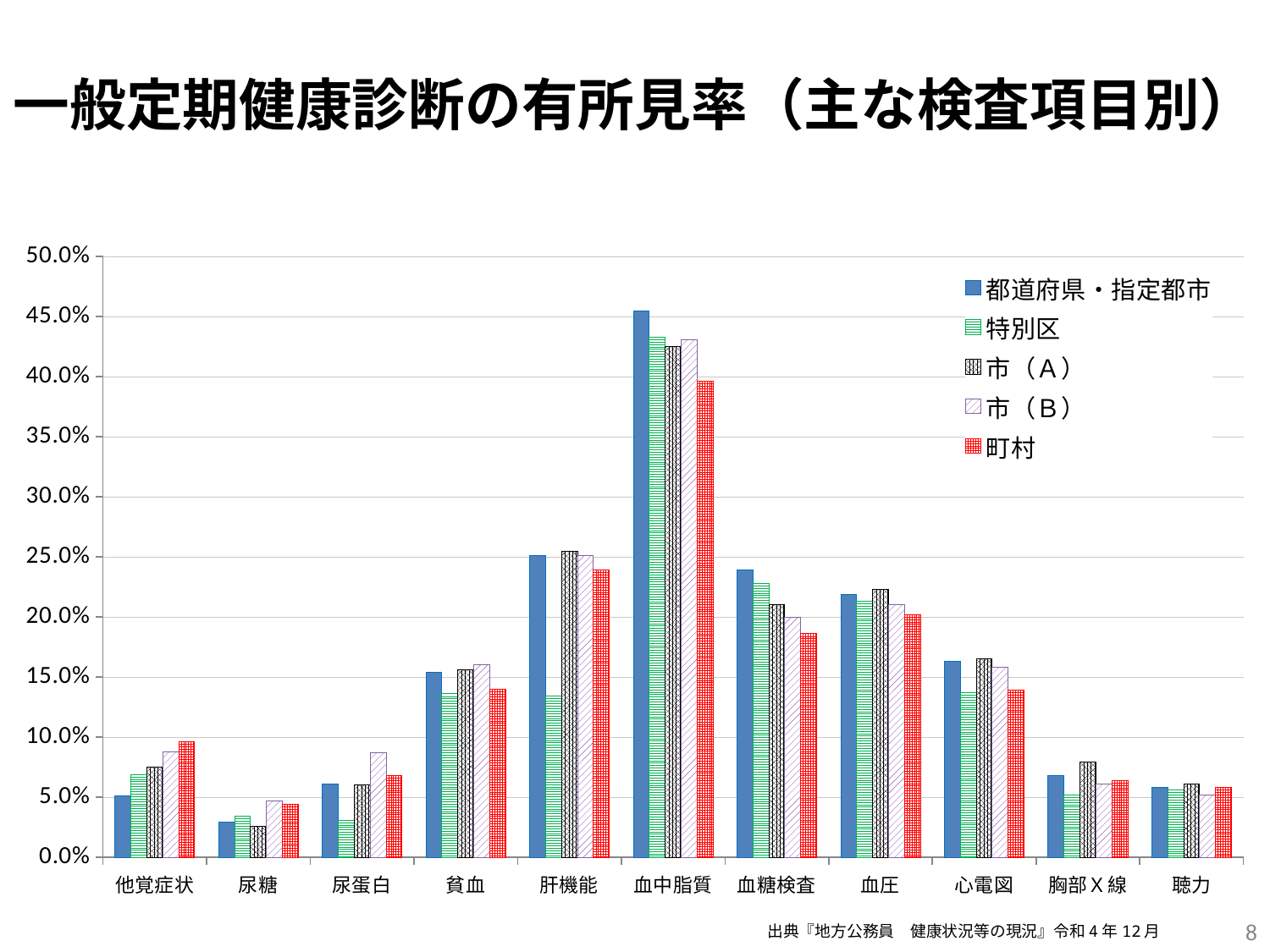

一般定期健康診断の有所見率（主な検査項目別）

### Chart

| Category | 都道府県・指定都市 | 特別区 | 市（Ａ） | 市（Ｂ） | 町村 |
|---|---|---|---|---|---|
| 他覚症状 | 0.051 | 0.069 | 0.075 | 0.088 | 0.096 |
| 尿糖 | 0.029 | 0.034 | 0.026 | 0.047 | 0.044 |
| 尿蛋白 | 0.061 | 0.031 | 0.06 | 0.087 | 0.068 |
| 貧血 | 0.154 | 0.136 | 0.156 | 0.16 | 0.14 |
| 肝機能 | 0.251 | 0.134 | 0.255 | 0.251 | 0.239 |
| 血中脂質 | 0.455 | 0.433 | 0.425 | 0.431 | 0.396 |
| 血糖検査 | 0.239 | 0.228 | 0.21 | 0.2 | 0.186 |
| 血圧 | 0.219 | 0.213 | 0.223 | 0.21 | 0.202 |
| 心電図 | 0.163 | 0.137 | 0.165 | 0.158 | 0.139 |
| 胸部Ｘ線 | 0.068 | 0.052 | 0.079 | 0.061 | 0.064 |
| 聴力 | 0.058 | 0.056 | 0.061 | 0.052 | 0.058 |
8
出典『地方公務員　健康状況等の現況』令和4年12月